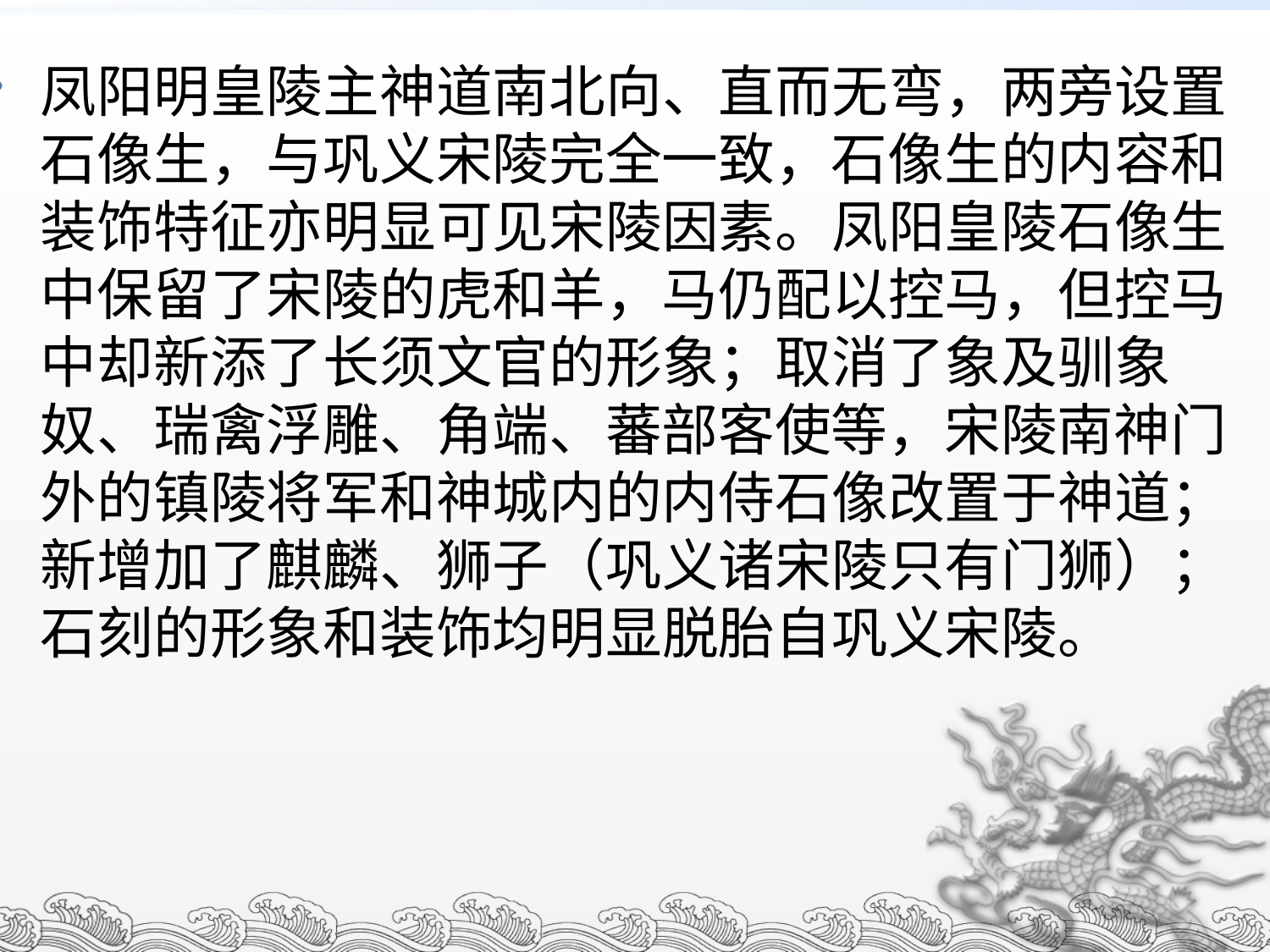

凤阳明皇陵主神道南北向、直而无弯，两旁设置石像生，与巩义宋陵完全一致，石像生的内容和装饰特征亦明显可见宋陵因素。凤阳皇陵石像生中保留了宋陵的虎和羊，马仍配以控马，但控马中却新添了长须文官的形象；取消了象及驯象奴、瑞禽浮雕、角端、蕃部客使等，宋陵南神门外的镇陵将军和神城内的内侍石像改置于神道；新增加了麒麟、狮子（巩义诸宋陵只有门狮）；石刻的形象和装饰均明显脱胎自巩义宋陵。